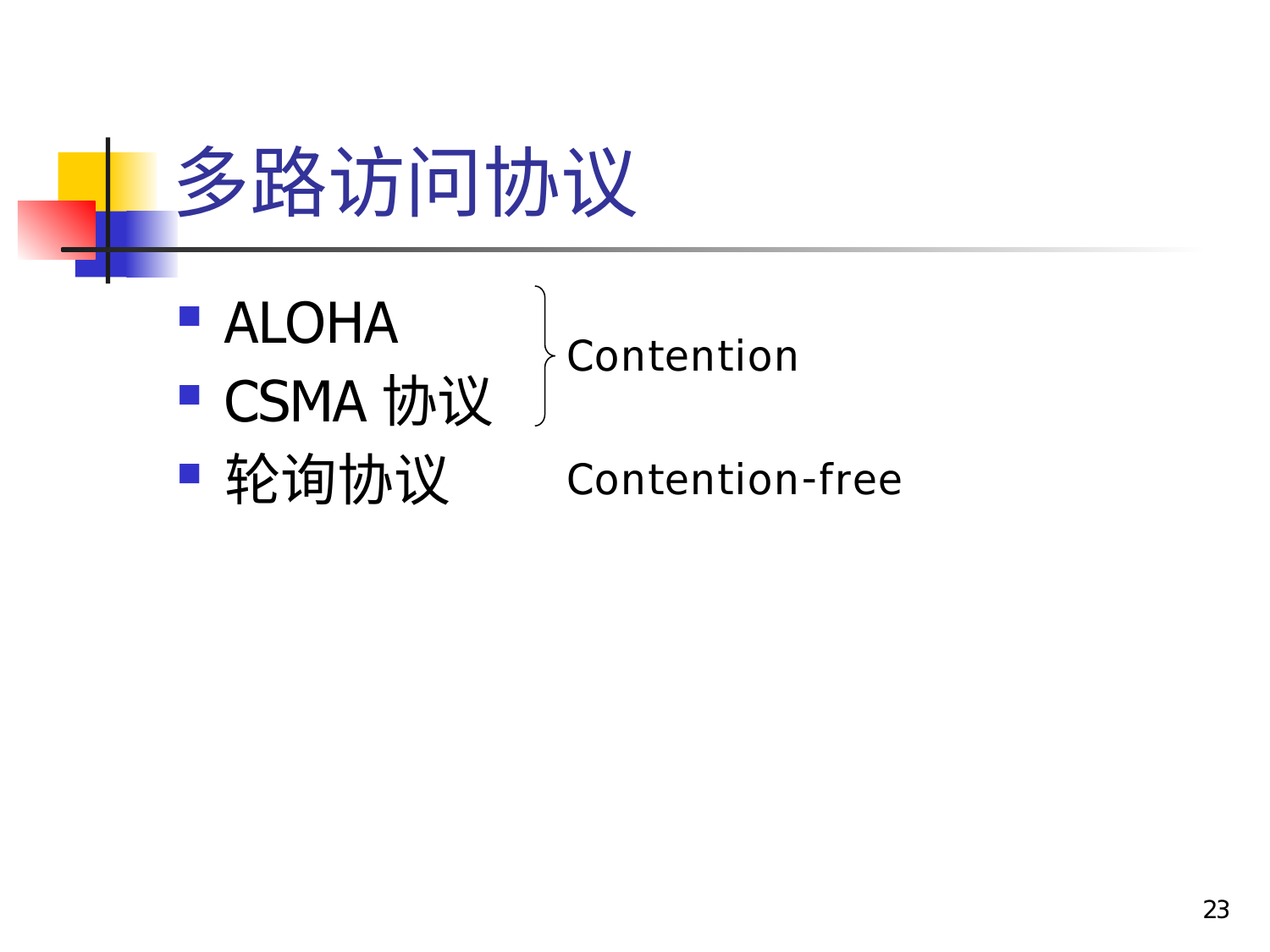

# 多路访问协议
ALOHA
CSMA协议
轮询协议

Contention
Contention-free
23